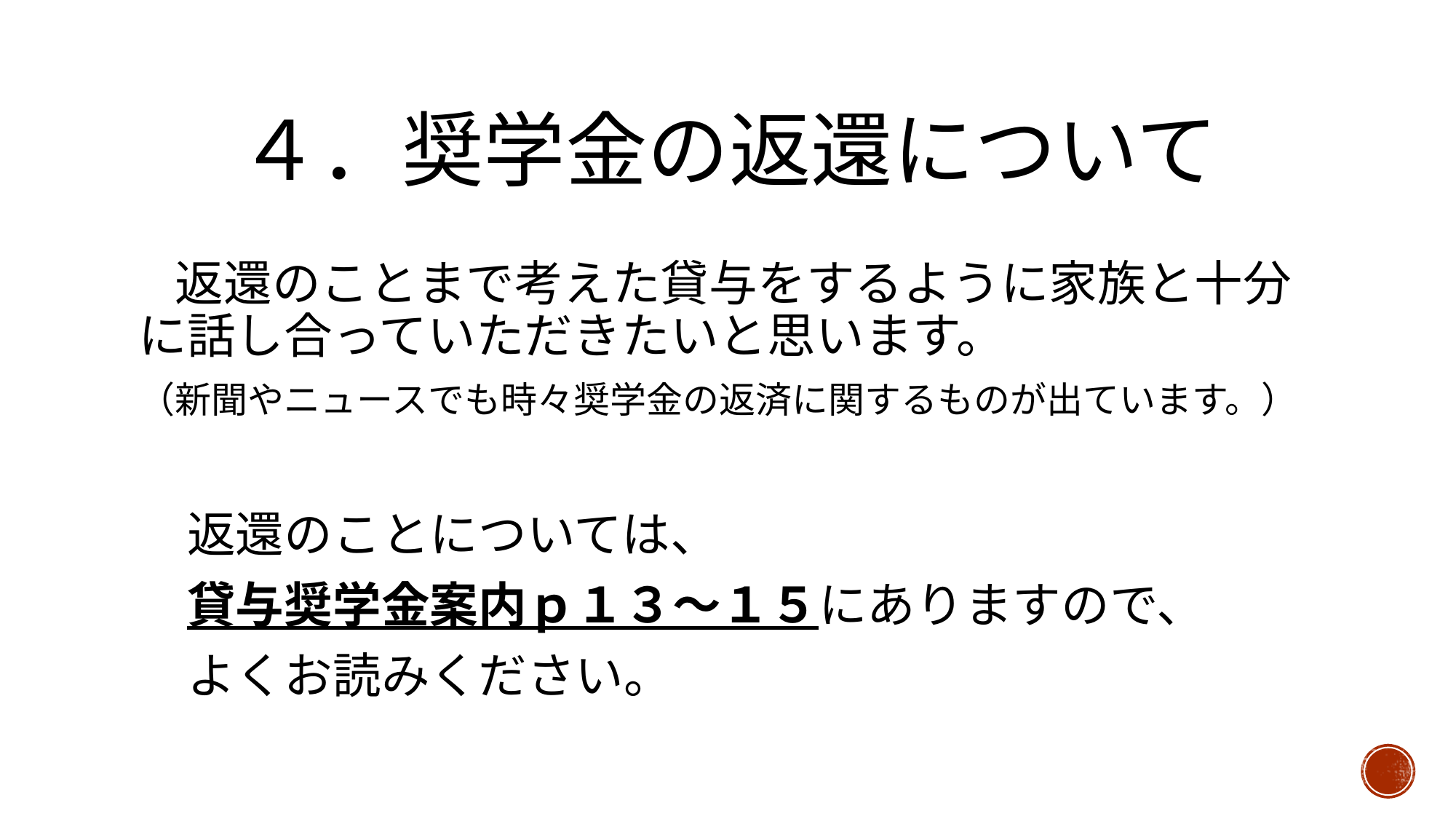

# ４．奨学金の返還について
　返還のことまで考えた貸与をするように家族と十分に話し合っていただきたいと思います。
（新聞やニュースでも時々奨学金の返済に関するものが出ています。）

　返還のことについては、
　貸与奨学金案内ｐ１３～１５にありますので、
　よくお読みください。